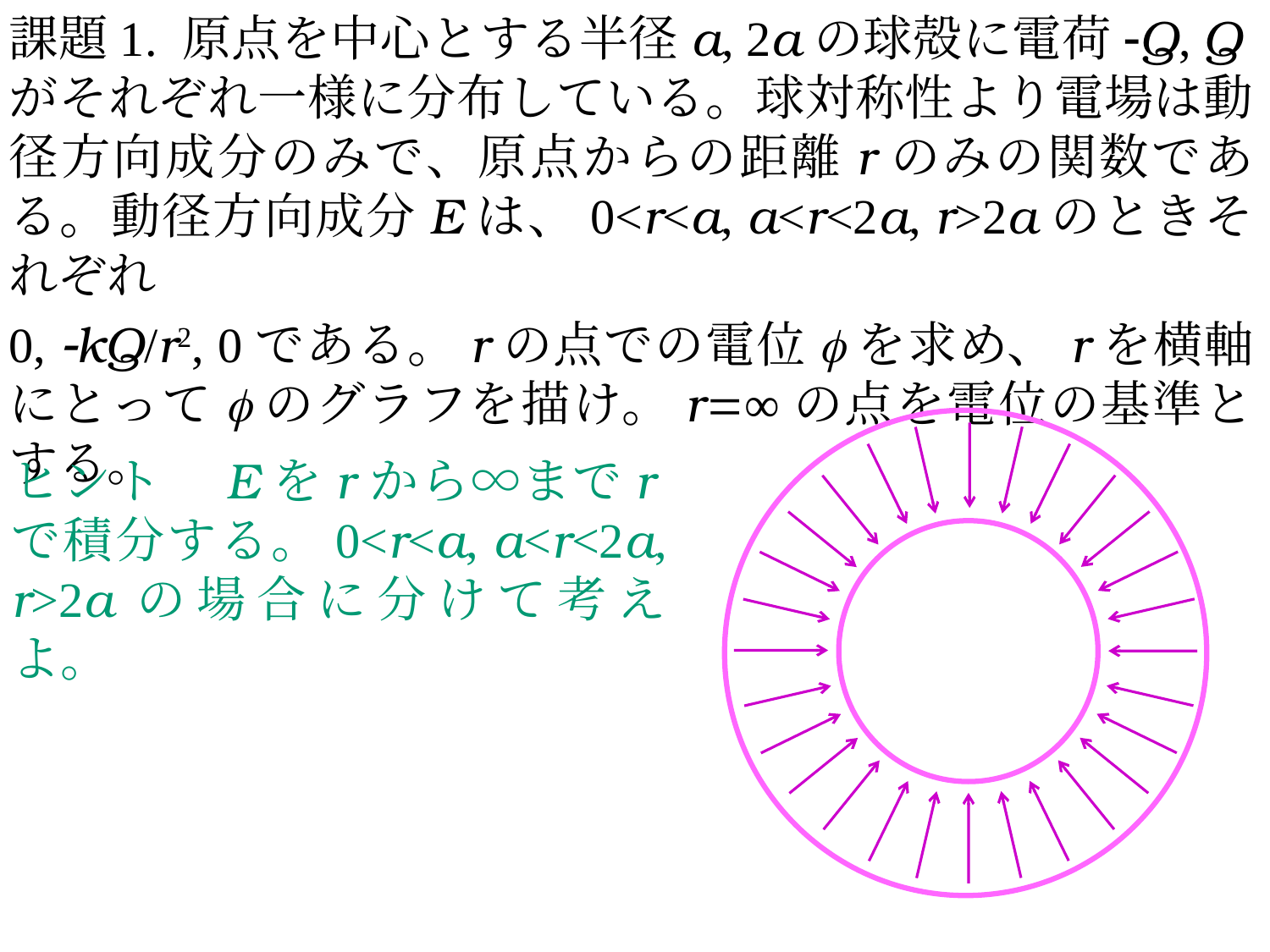

課題1. 原点を中心とする半径a, 2aの球殻に電荷−Q, Qがそれぞれ一様に分布している。球対称性より電場は動径方向成分のみで、原点からの距離rのみの関数である。動径方向成分Eは、0<r<a, a<r<2a, r>2aのときそれぞれ
0, −kQ/r2, 0である。rの点での電位φを求め、rを横軸にとってφのグラフを描け。r=∞の点を電位の基準とする。

ヒント　Eをrから∞までrで積分する。0<r<a, a<r<2a, r>2aの場合に分けて考えよ。